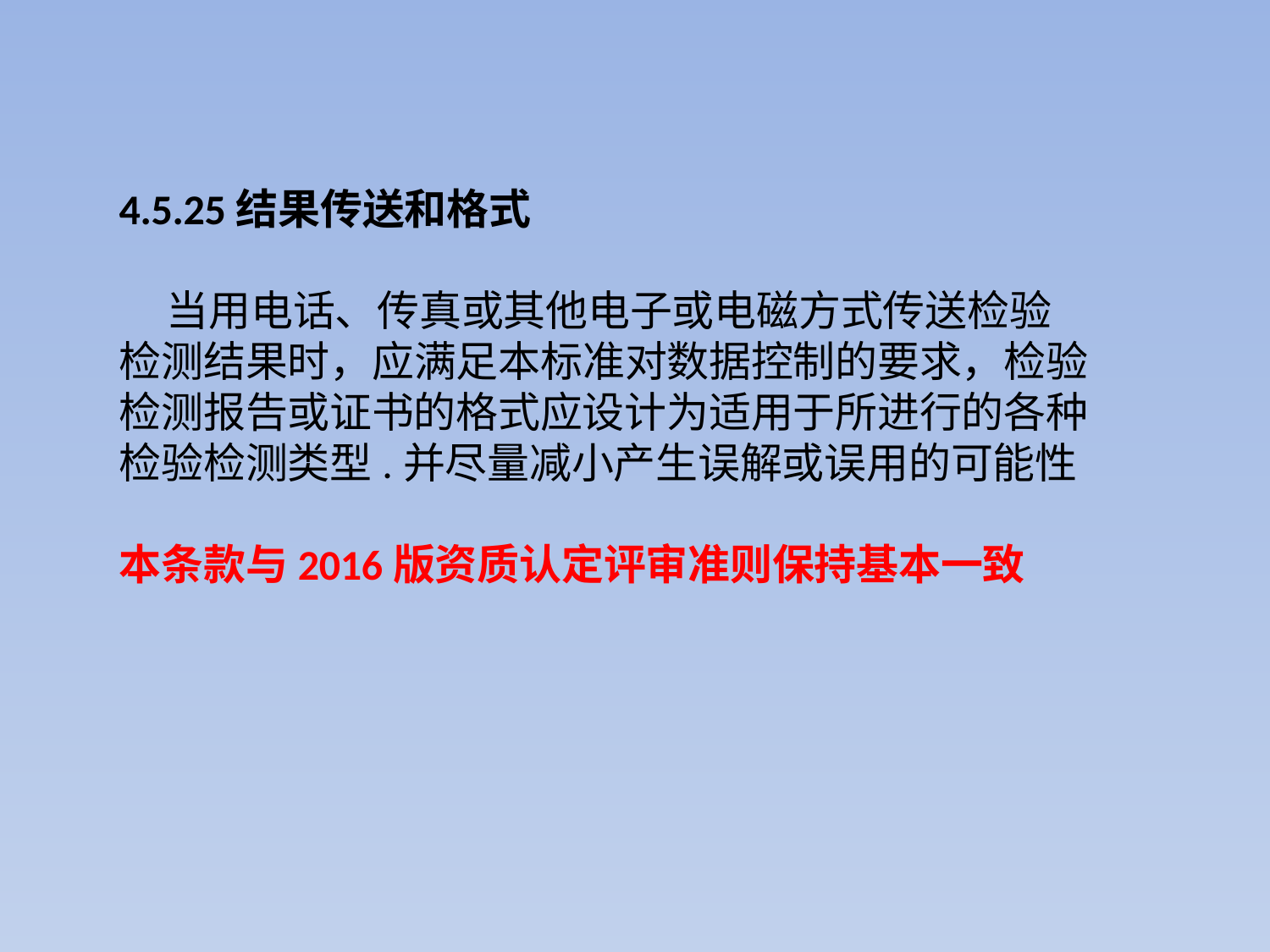

4.5.25结果传送和格式

    当用电话、传真或其他电子或电磁方式传送检验检测结果时，应满足本标准对数据控制的要求，检验检测报告或证书的格式应设计为适用于所进行的各种检验检测类型.并尽量减小产生误解或误用的可能性

本条款与2016版资质认定评审准则保持基本一致